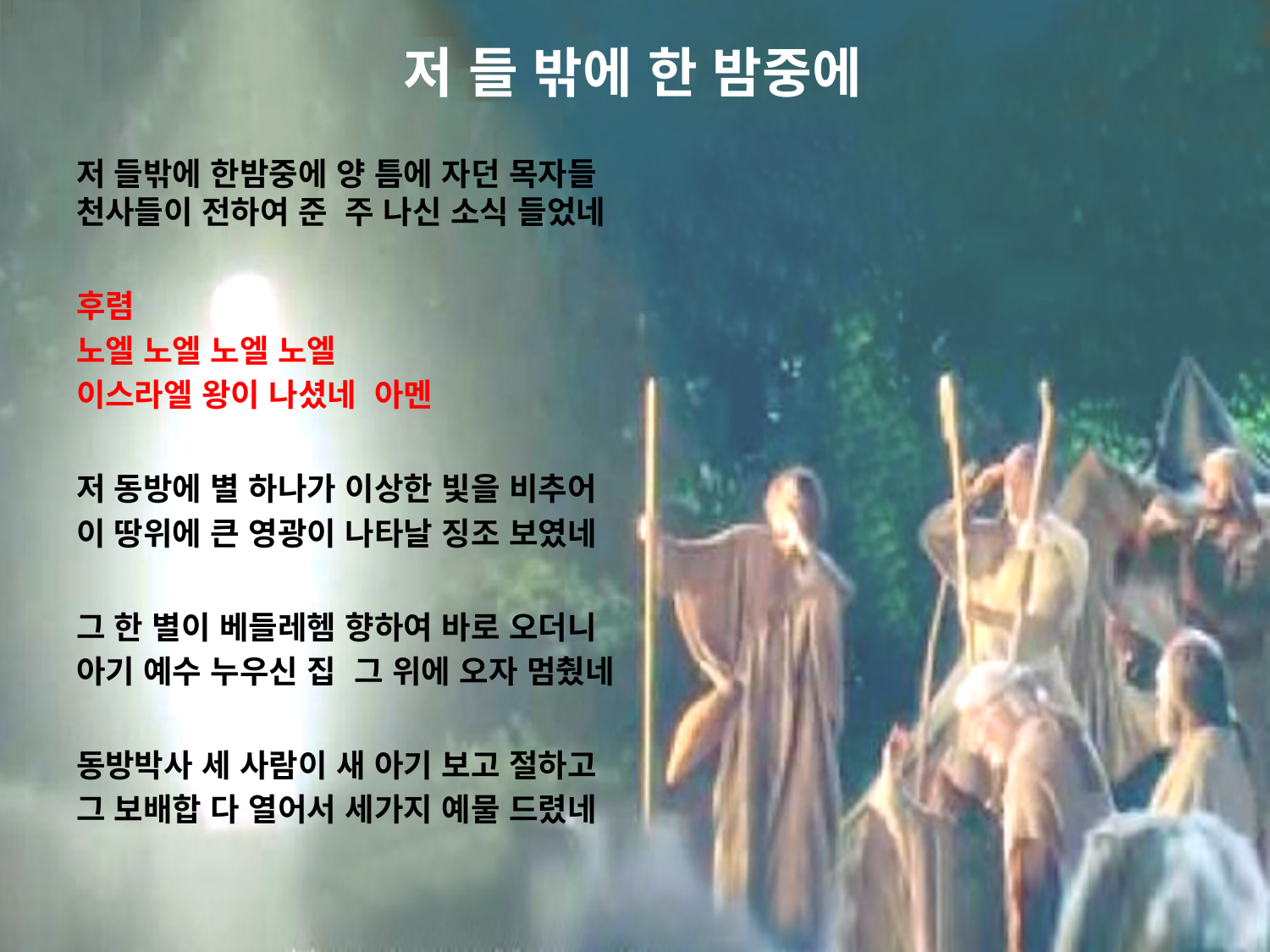

# 저 들 밖에 한 밤중에
저 들밖에 한밤중에 양 틈에 자던 목자들 천사들이 전하여 준  주 나신 소식 들었네

후렴
노엘 노엘 노엘 노엘
이스라엘 왕이 나셨네  아멘

저 동방에 별 하나가 이상한 빛을 비추어
이 땅위에 큰 영광이 나타날 징조 보였네

그 한 별이 베들레헴 향하여 바로 오더니
아기 예수 누우신 집  그 위에 오자 멈췄네

동방박사 세 사람이 새 아기 보고 절하고
그 보배합 다 열어서 세가지 예물 드렸네